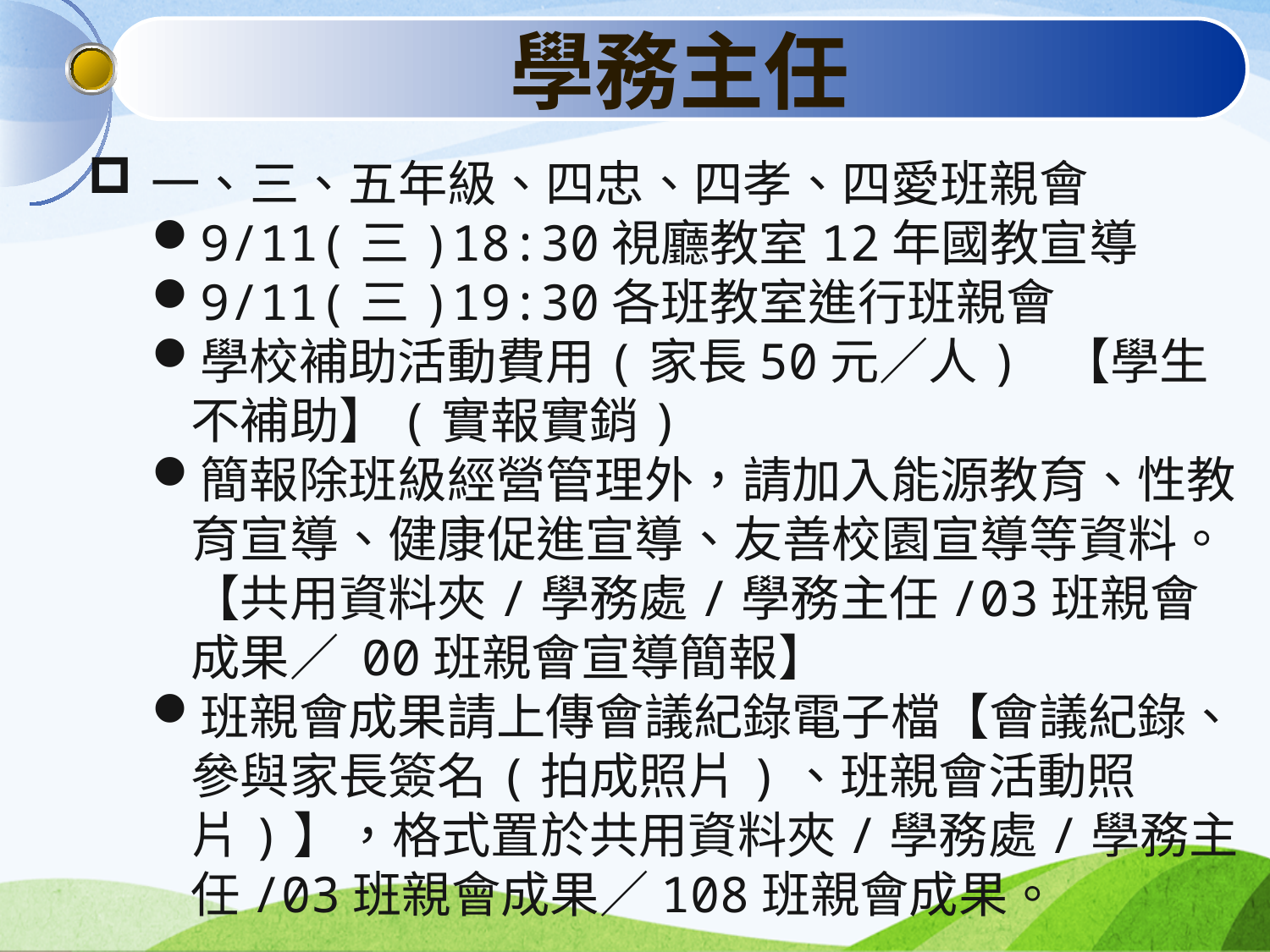

學務主任

一、三、五年級、四忠、四孝、四愛班親會
9/11(三)18:30視廳教室12年國教宣導
9/11(三)19:30各班教室進行班親會
學校補助活動費用(家長50元／人) 【學生不補助】(實報實銷)
簡報除班級經營管理外，請加入能源教育、性教育宣導、健康促進宣導、友善校園宣導等資料。
【共用資料夾/學務處/學務主任/03班親會成果／ 00班親會宣導簡報】
班親會成果請上傳會議紀錄電子檔【會議紀錄、參與家長簽名(拍成照片)、班親會活動照片)】，格式置於共用資料夾/學務處/學務主任/03班親會成果／108班親會成果。